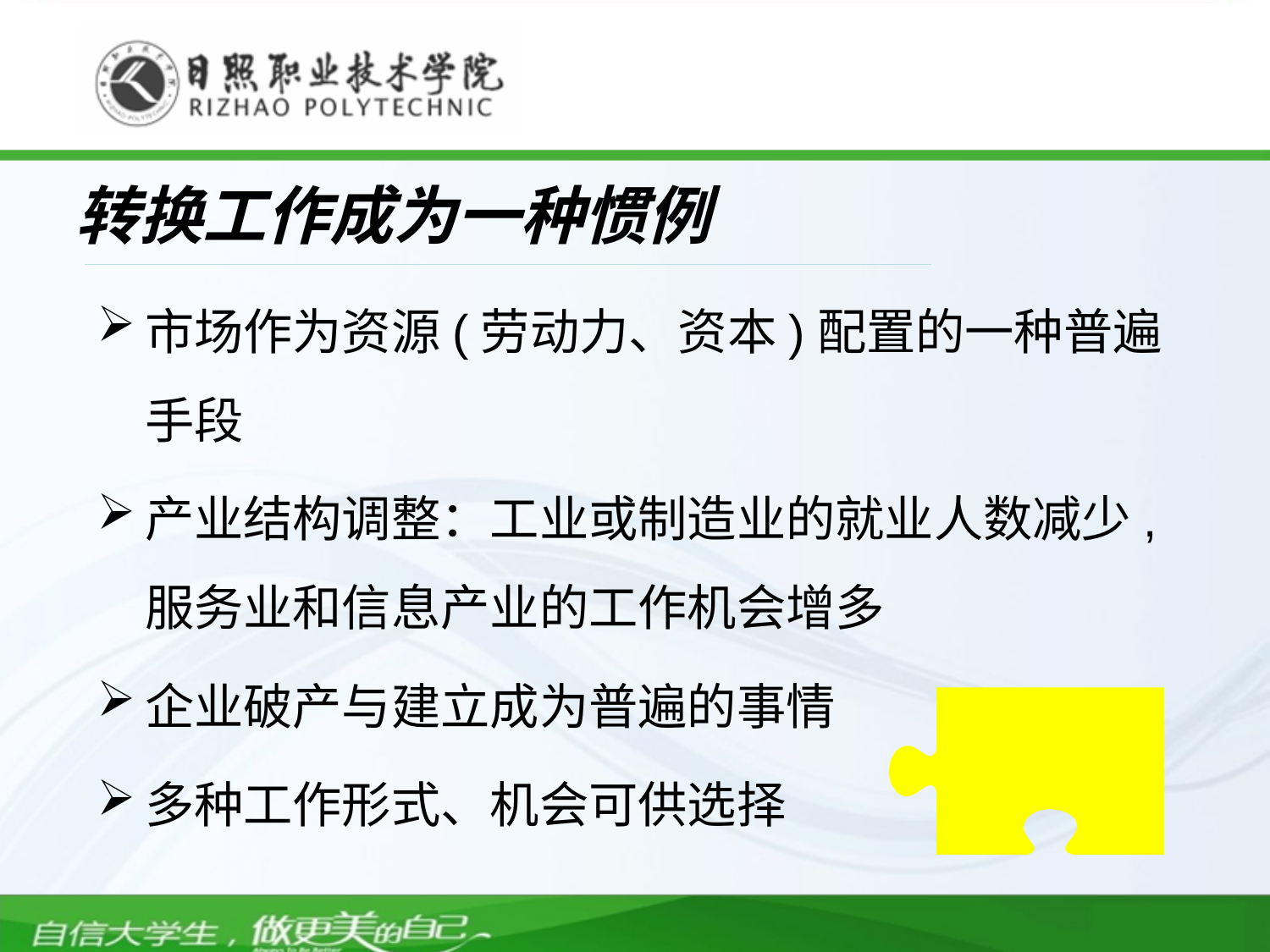

转换工作成为一种惯例
市场作为资源(劳动力、资本)配置的一种普遍手段
产业结构调整：工业或制造业的就业人数减少,服务业和信息产业的工作机会增多
企业破产与建立成为普遍的事情
多种工作形式、机会可供选择